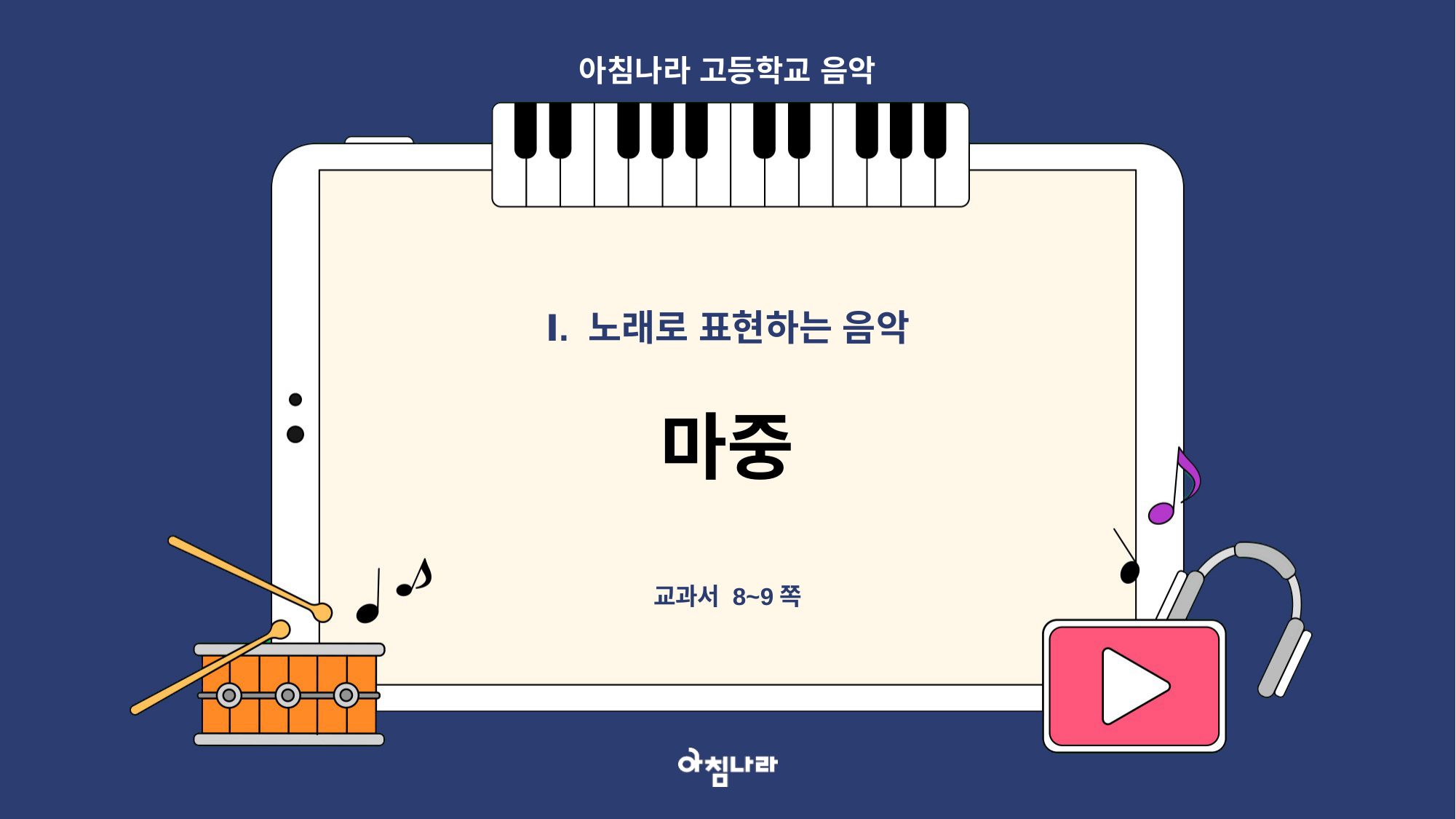

아침나라 고등학교 음악
Ⅰ. 노래로 표현하는 음악
마중
교과서 8~9쪽